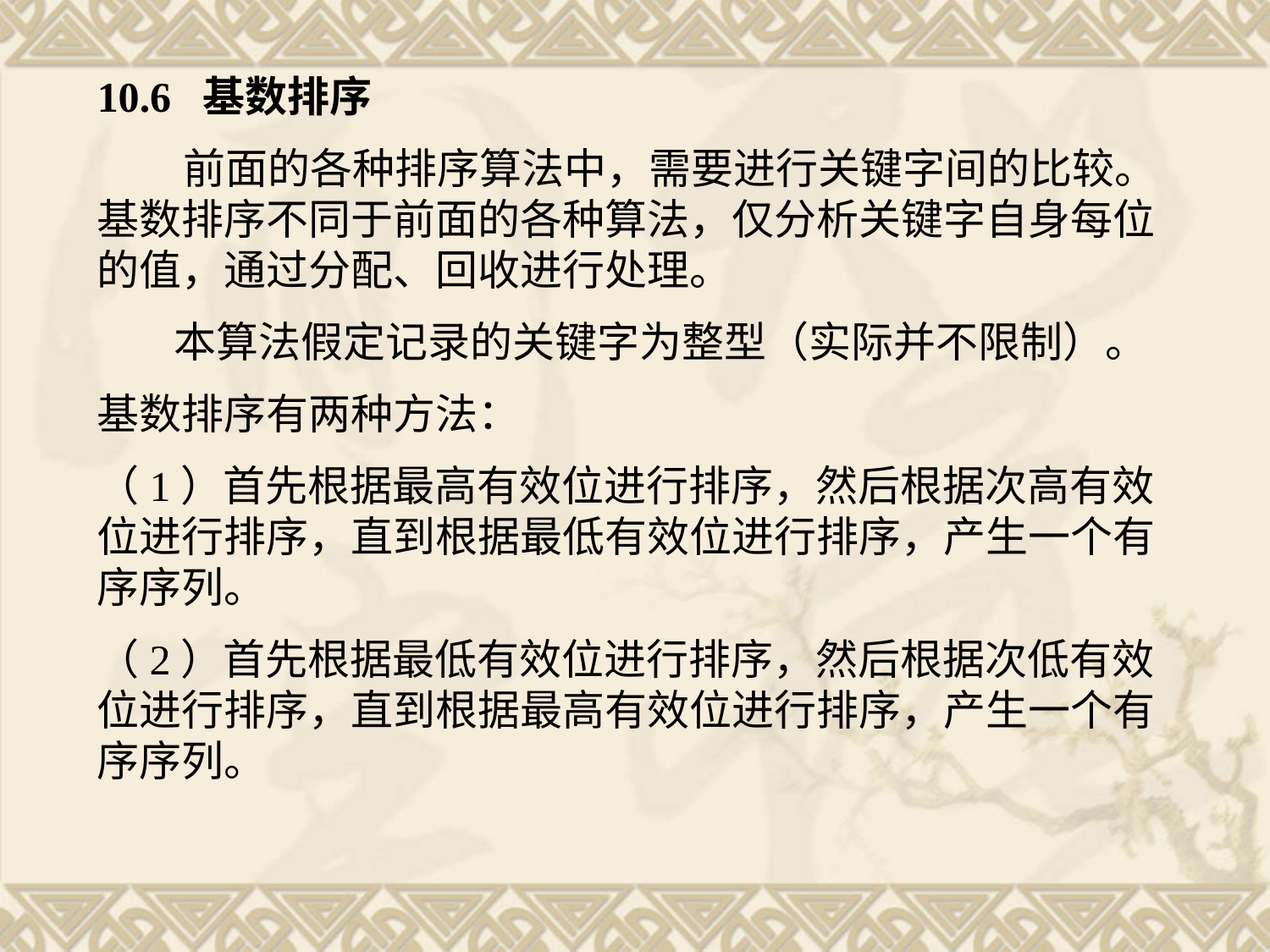

10.6  基数排序
        前面的各种排序算法中，需要进行关键字间的比较。基数排序不同于前面的各种算法，仅分析关键字自身每位的值，通过分配、回收进行处理。
       本算法假定记录的关键字为整型（实际并不限制）。
基数排序有两种方法：
（1）首先根据最高有效位进行排序，然后根据次高有效位进行排序，直到根据最低有效位进行排序，产生一个有序序列。
（2）首先根据最低有效位进行排序，然后根据次低有效位进行排序，直到根据最高有效位进行排序，产生一个有序序列。